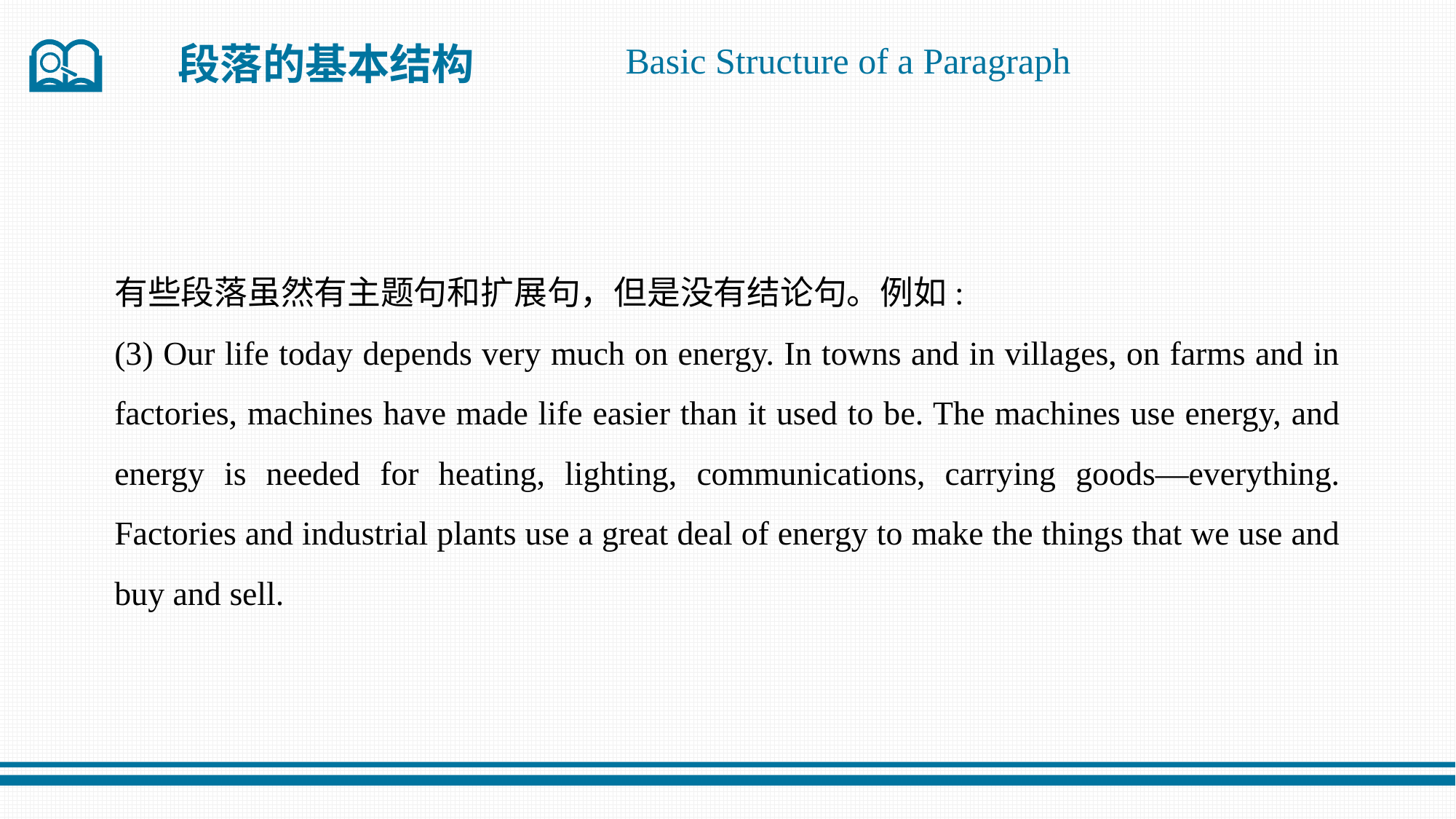

段落的基本结构
Basic Structure of a Paragraph
有些段落虽然有主题句和扩展句，但是没有结论句。例如:
(3) Our life today depends very much on energy. In towns and in villages, on farms and in factories, machines have made life easier than it used to be. The machines use energy, and energy is needed for heating, lighting, communications, carrying goods—everything. Factories and industrial plants use a great deal of energy to make the things that we use and buy and sell.